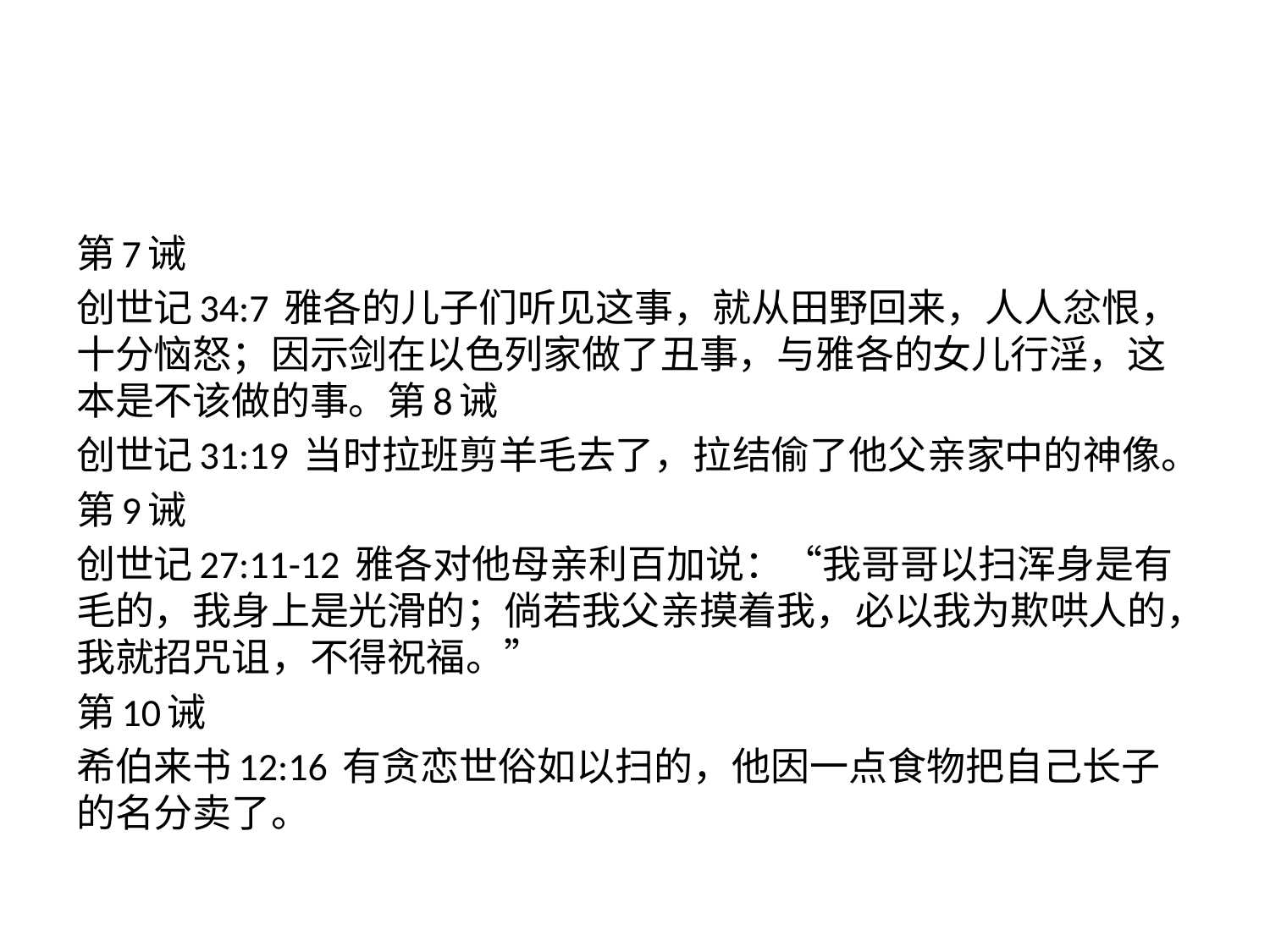

#
第7诫
创世记34:7 雅各的儿子们听见这事，就从田野回来，人人忿恨，十分恼怒；因示剑在以色列家做了丑事，与雅各的女儿行淫，这本是不该做的事。第8诫
创世记31:19 当时拉班剪羊毛去了，拉结偷了他父亲家中的神像。
第9诫
创世记27:11-12 雅各对他母亲利百加说：“我哥哥以扫浑身是有毛的，我身上是光滑的；倘若我父亲摸着我，必以我为欺哄人的，我就招咒诅，不得祝福。”
第10诫
希伯来书12:16 有贪恋世俗如以扫的，他因一点食物把自己长子的名分卖了。